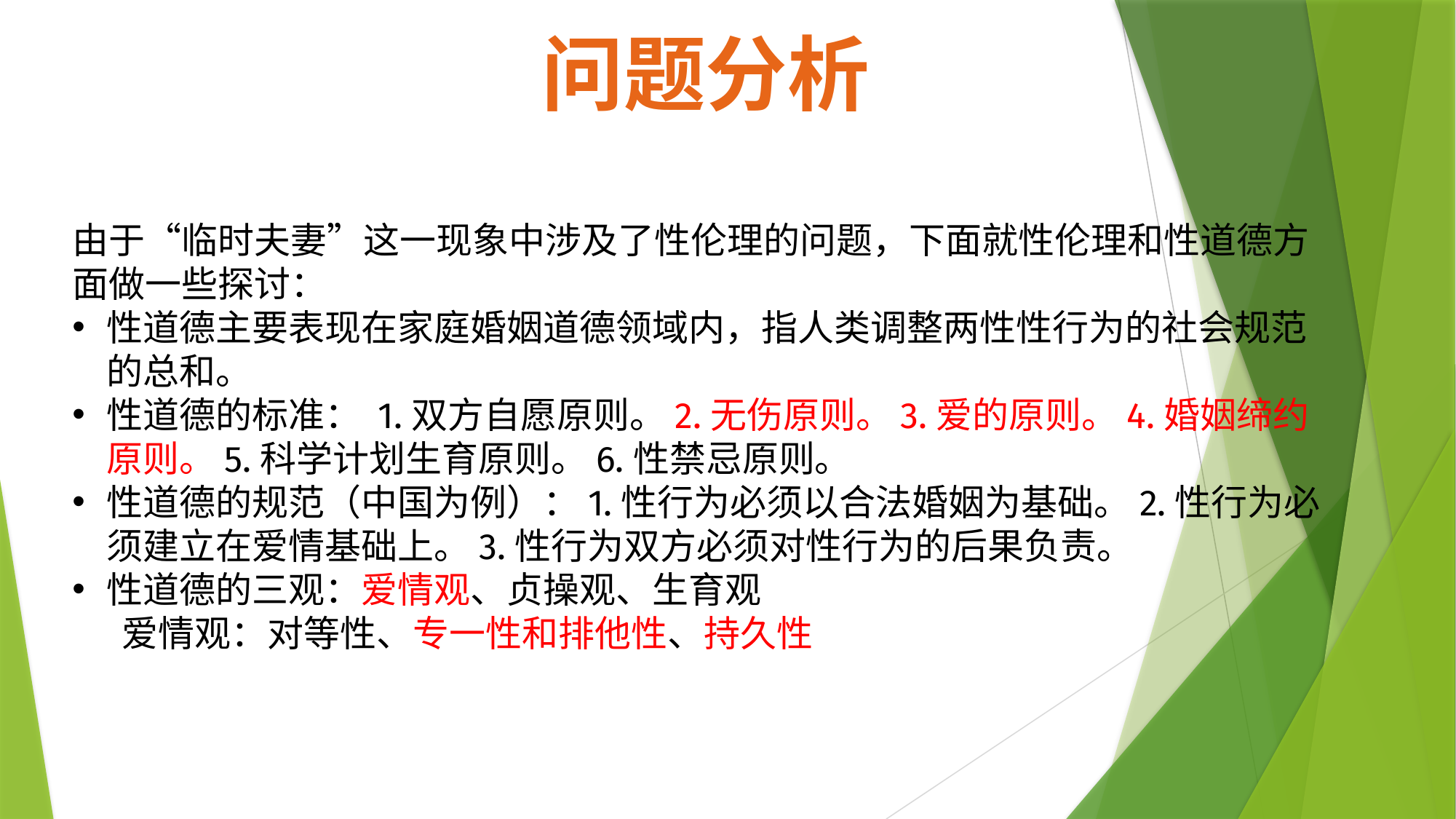

问题分析
由于“临时夫妻”这一现象中涉及了性伦理的问题，下面就性伦理和性道德方面做一些探讨：
性道德主要表现在家庭婚姻道德领域内，指人类调整两性性行为的社会规范的总和。
性道德的标准： 1.双方自愿原则。2.无伤原则。3.爱的原则。4.婚姻缔约原则。5.科学计划生育原则。6.性禁忌原则。
性道德的规范（中国为例）：1.性行为必须以合法婚姻为基础。2.性行为必须建立在爱情基础上。3.性行为双方必须对性行为的后果负责。
性道德的三观：爱情观、贞操观、生育观
     爱情观：对等性、专一性和排他性、持久性